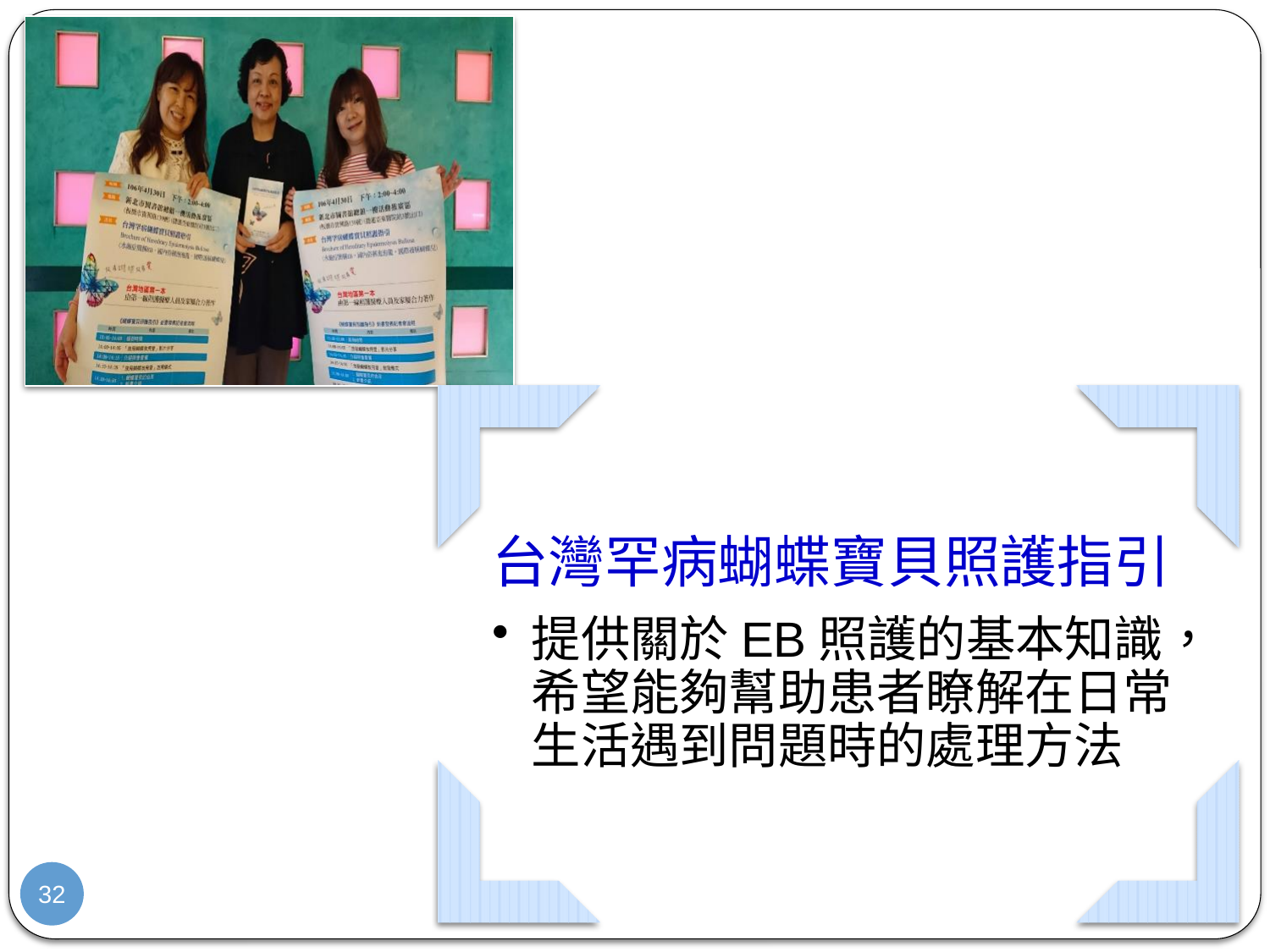

台灣罕病蝴蝶寶貝照護指引
提供關於EB照護的基本知識，希望能夠幫助患者瞭解在日常生活遇到問題時的處理方法

32